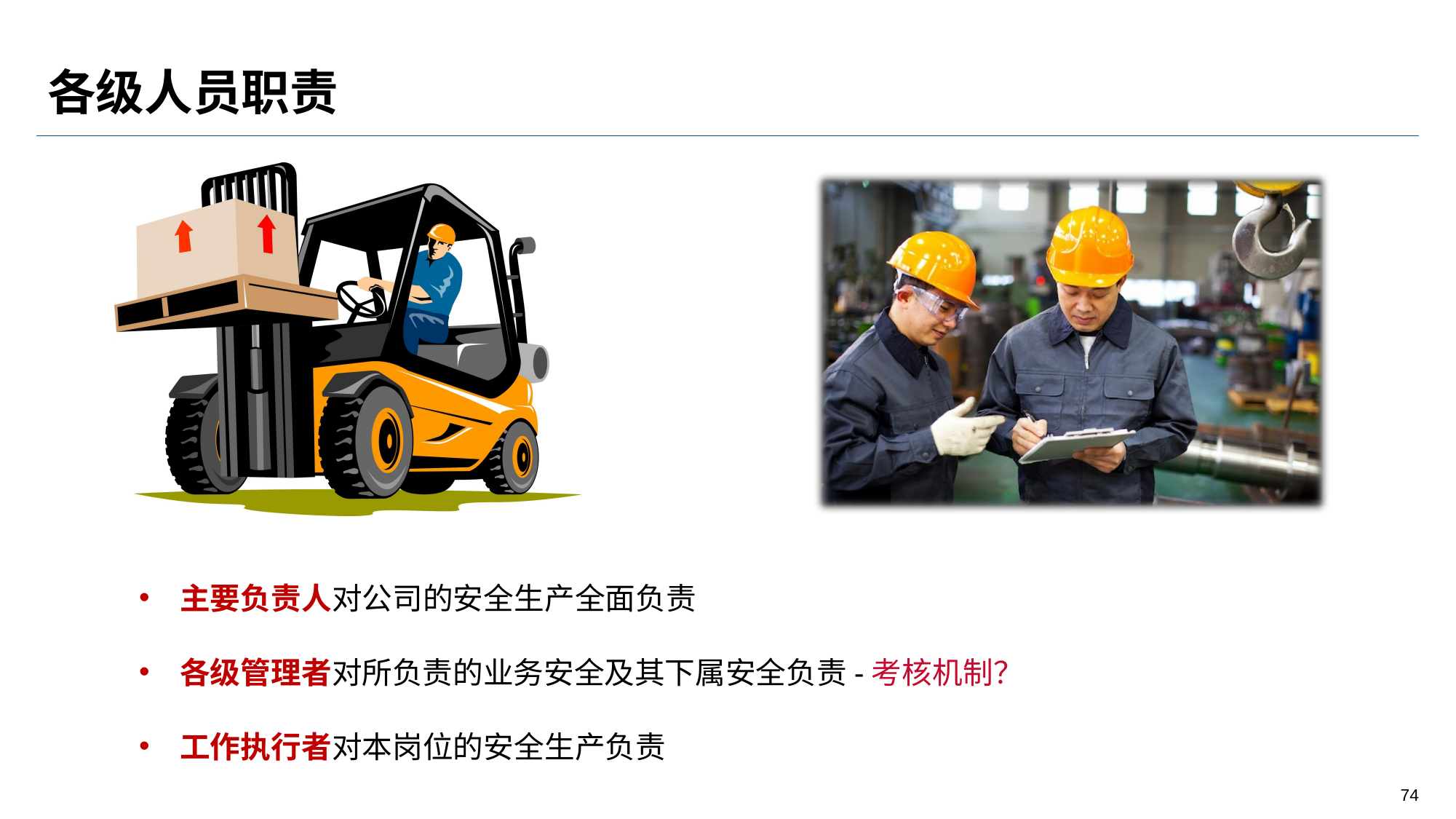

# 各级人员职责

主要负责人对公司的安全生产全面负责

各级管理者对所负责的业务安全及其下属安全负责-考核机制？

工作执行者对本岗位的安全生产负责
74